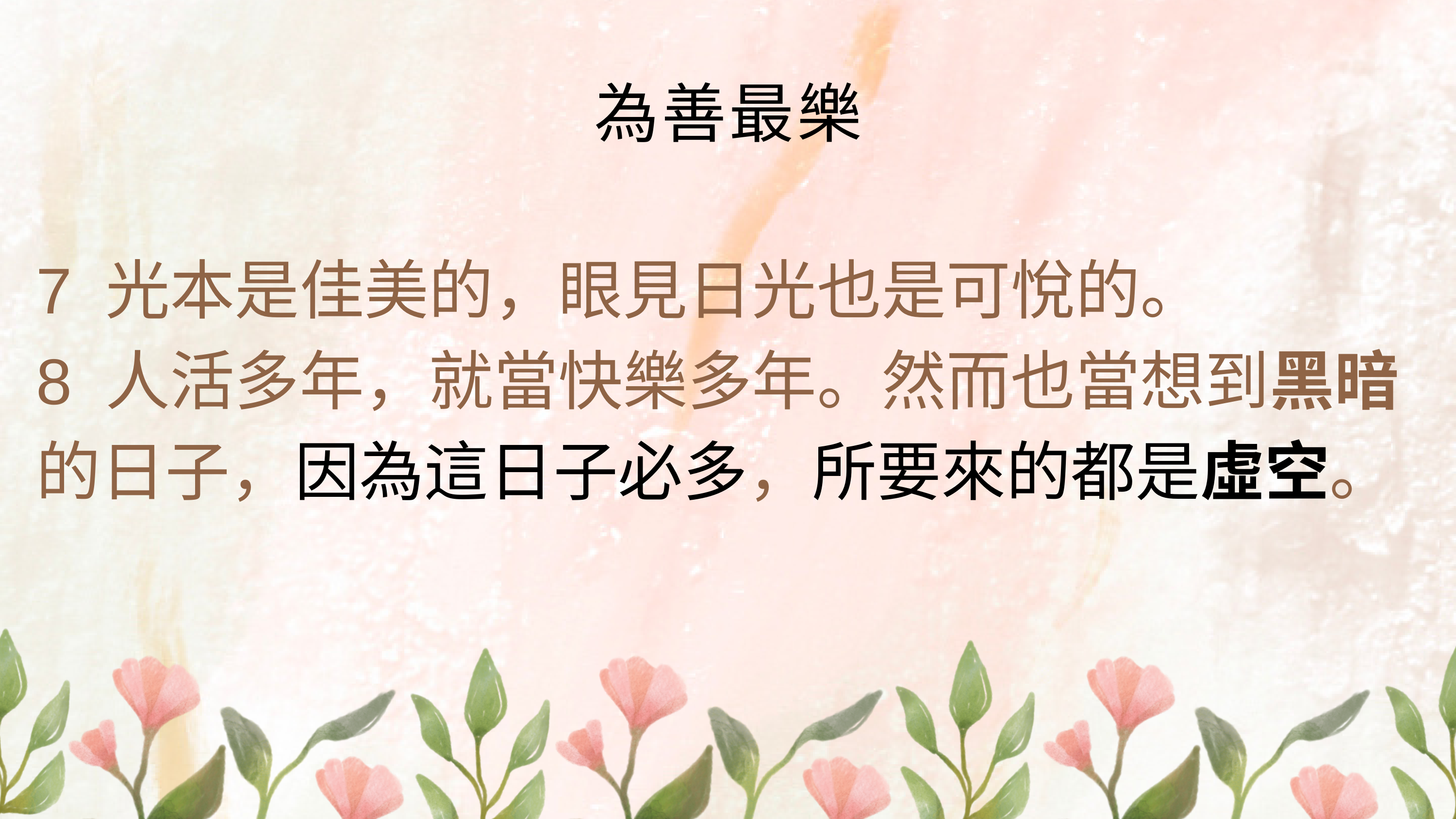

為善最樂
7 光本是佳美的，眼見日光也是可悅的。
8 人活多年，就當快樂多年。然而也當想到黑暗的日子，因為這日子必多，所要來的都是虛空。